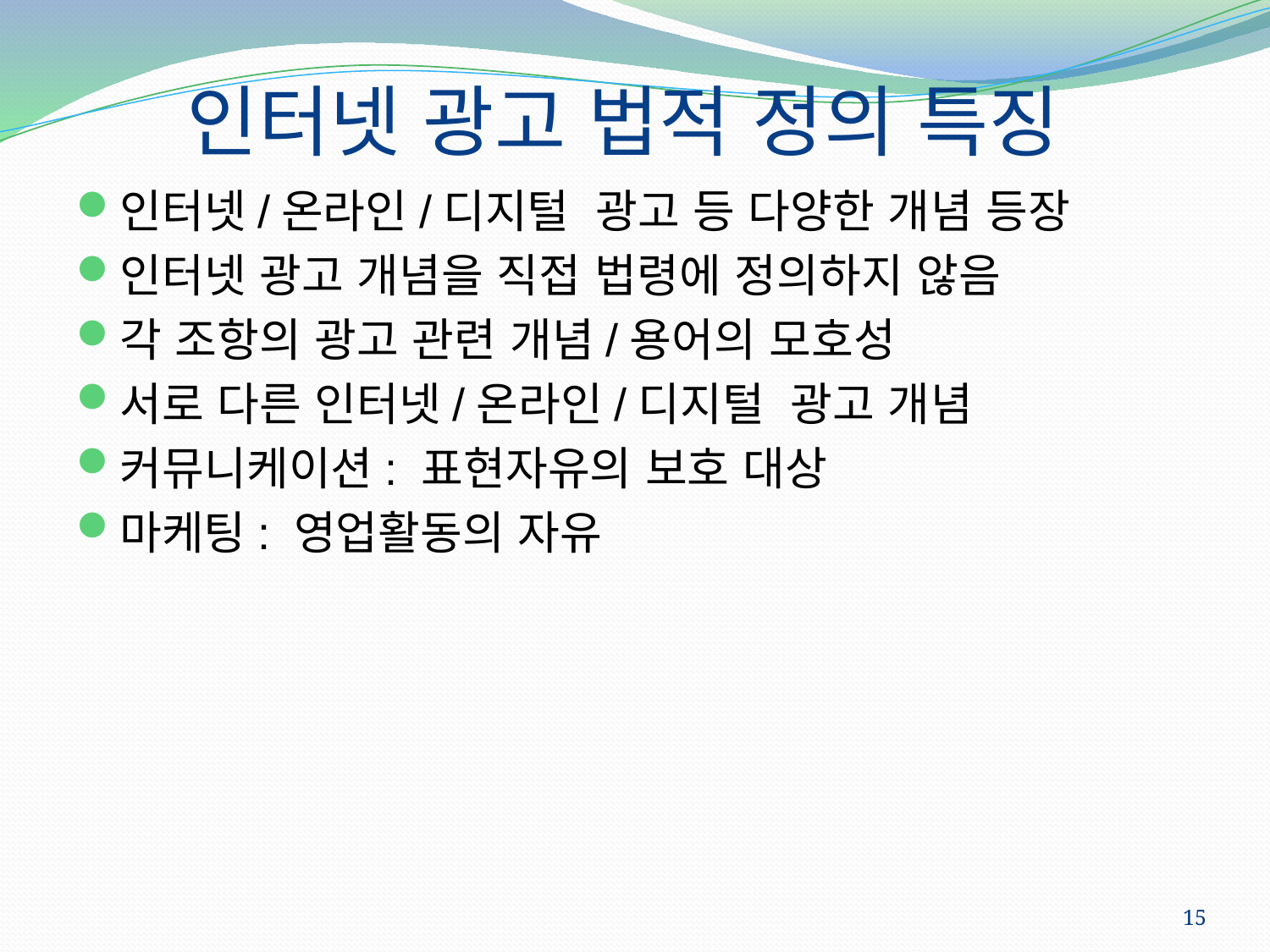

# 인터넷 광고 법적 정의 특징
인터넷/온라인/디지털  광고 등 다양한 개념 등장
인터넷 광고 개념을 직접 법령에 정의하지 않음
각 조항의 광고 관련 개념/용어의 모호성
서로 다른 인터넷/온라인/디지털  광고 개념
커뮤니케이션: 표현자유의 보호 대상
마케팅: 영업활동의 자유

15